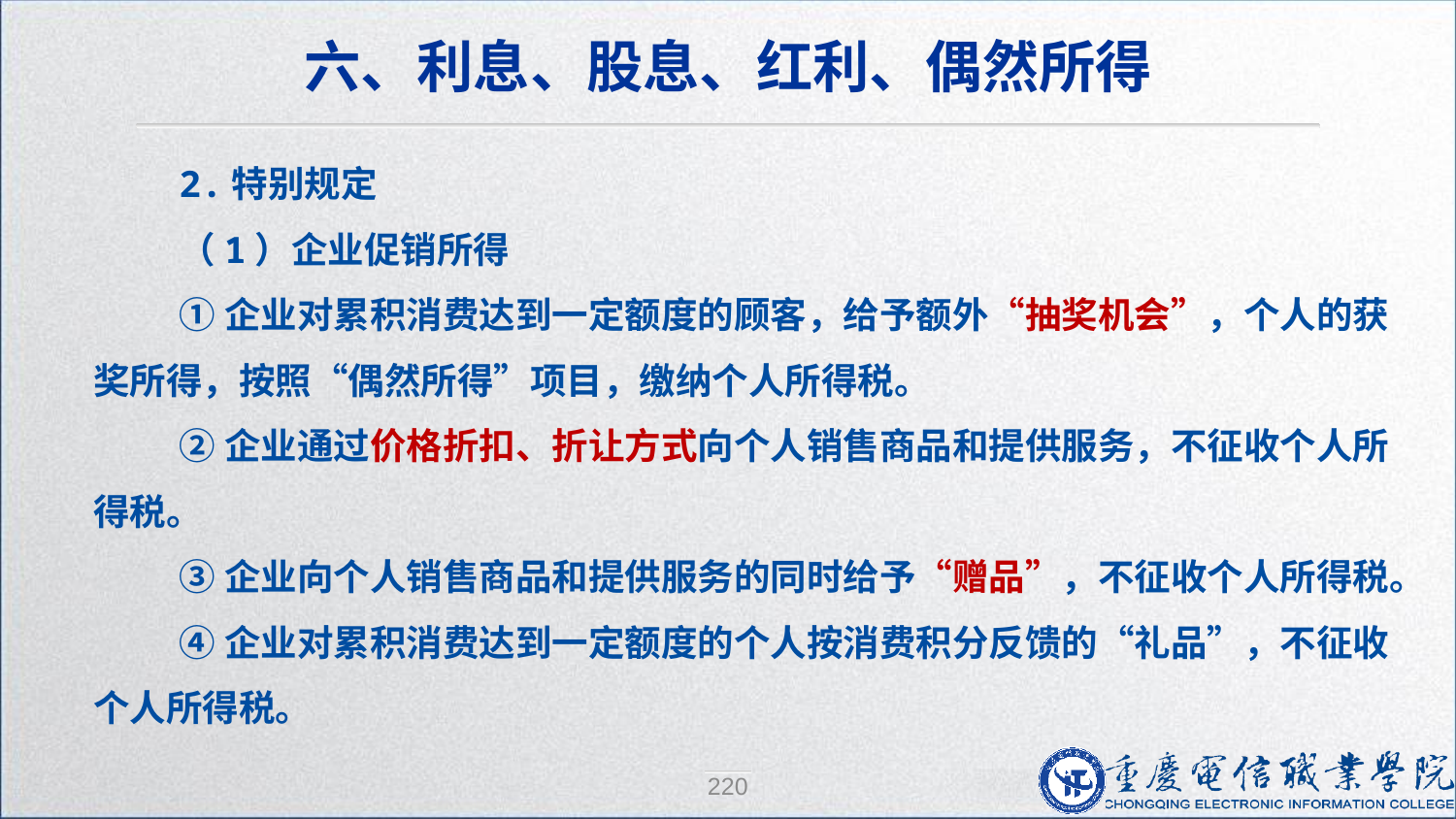

六、利息、股息、红利、偶然所得
2.特别规定
（1）企业促销所得
①企业对累积消费达到一定额度的顾客，给予额外“抽奖机会”，个人的获奖所得，按照“偶然所得”项目，缴纳个人所得税。
②企业通过价格折扣、折让方式向个人销售商品和提供服务，不征收个人所得税。
③企业向个人销售商品和提供服务的同时给予“赠品”，不征收个人所得税。
④企业对累积消费达到一定额度的个人按消费积分反馈的“礼品”，不征收个人所得税。
220